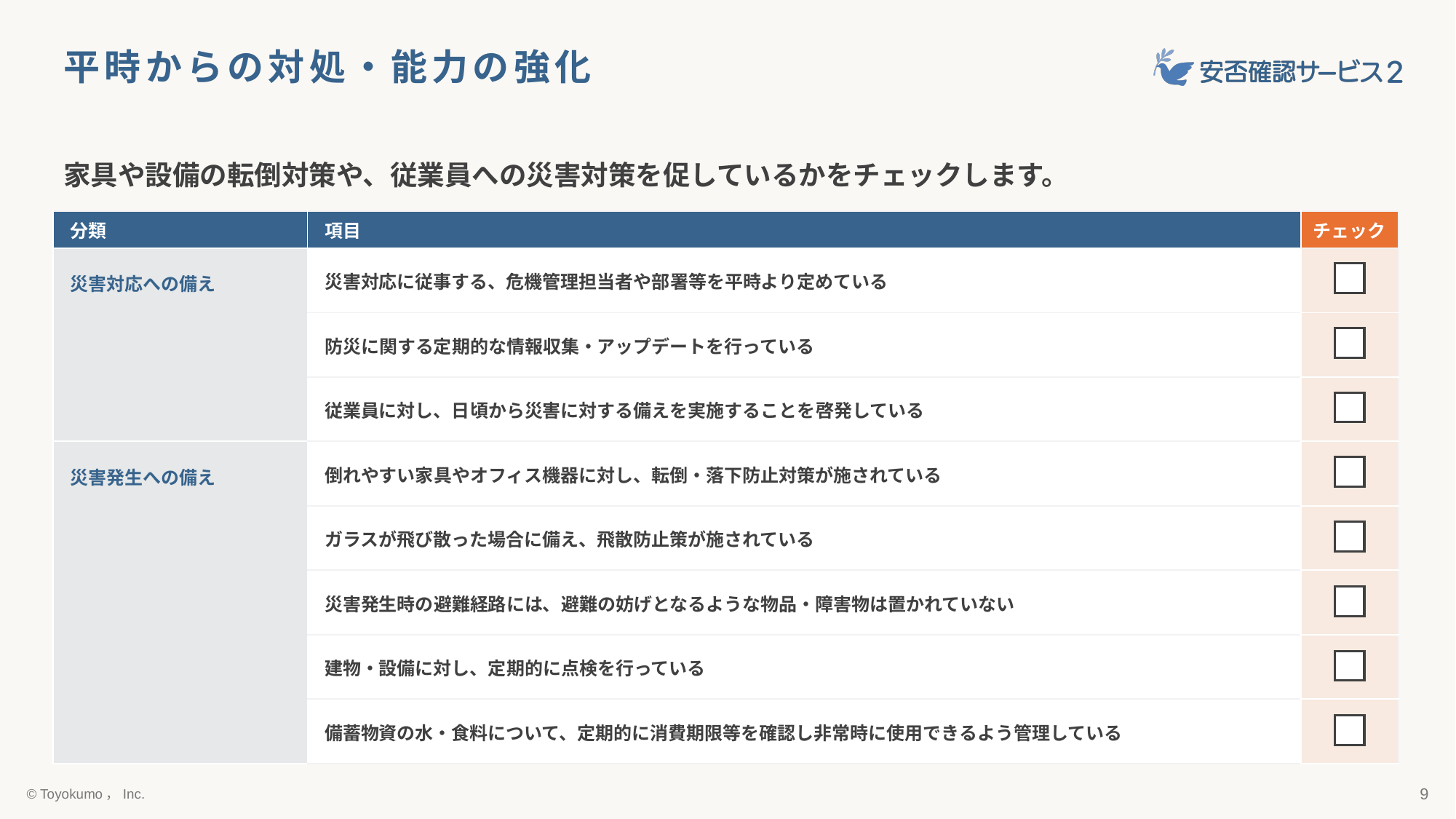

# 平時からの対処・能力の強化
家具や設備の転倒対策や、従業員への災害対策を促しているかをチェックします。
| 分類 | 項目 | チェック |
| --- | --- | --- |
| 災害対応への備え | 災害対応に従事する、危機管理担当者や部署等を平時より定めている |  |
|  | 防災に関する定期的な情報収集・アップデートを行っている |  |
|  | 従業員に対し、日頃から災害に対する備えを実施することを啓発している |  |
| 災害発生への備え | 倒れやすい家具やオフィス機器に対し、転倒・落下防止対策が施されている |  |
|  | ガラスが飛び散った場合に備え、飛散防止策が施されている |  |
|  | 災害発生時の避難経路には、避難の妨げとなるような物品・障害物は置かれていない |  |
|  | 建物・設備に対し、定期的に点検を行っている |  |
|  | 備蓄物資の水・食料について、定期的に消費期限等を確認し非常時に使用できるよう管理している |  |

9
© Toyokumo，Inc.